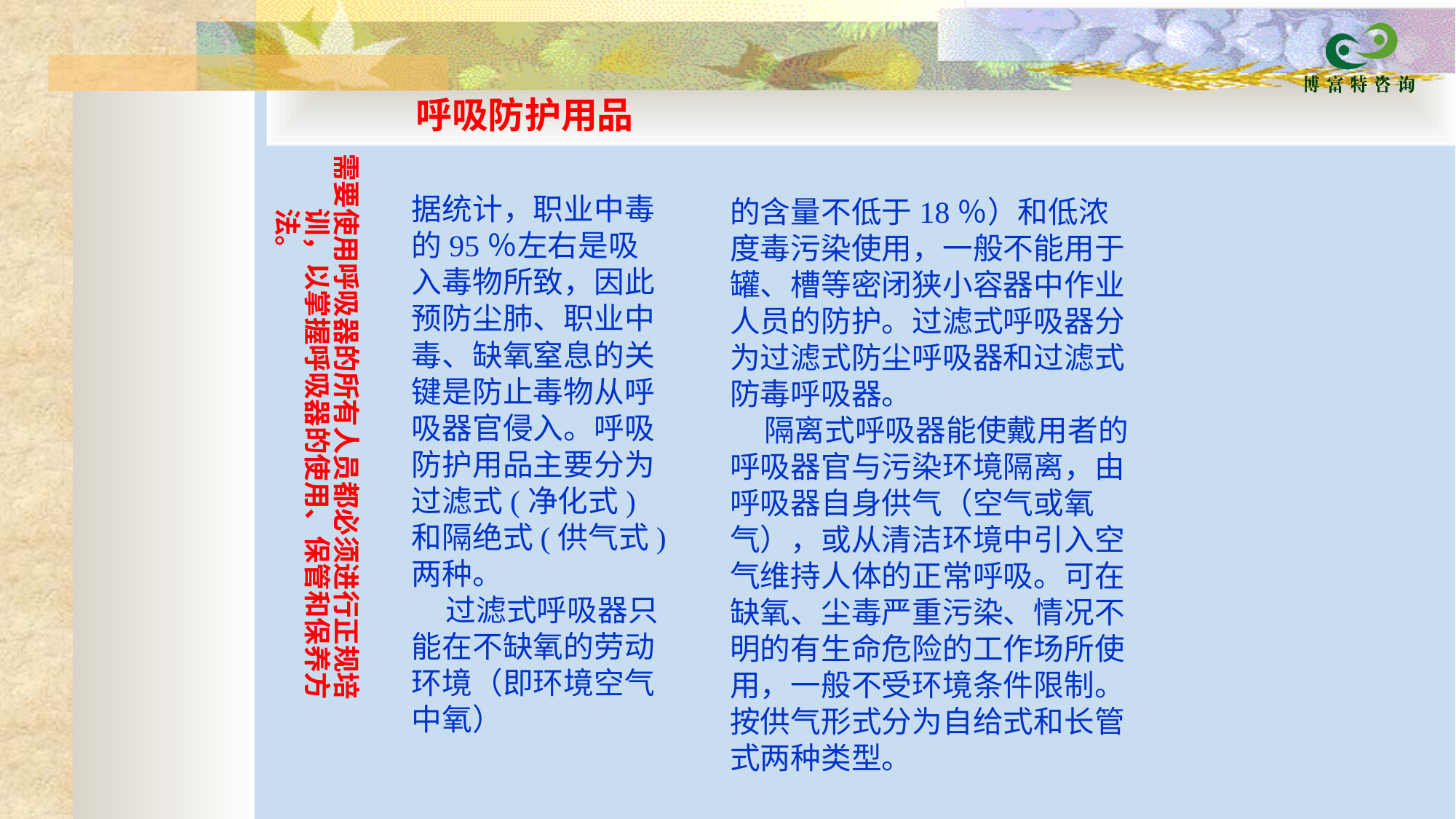

呼吸防护用品
需要使用呼吸器的所有人员都必须进行正规培训，以掌握呼吸器的使用、保管和保养方法。
的含量不低于18％）和低浓度毒污染使用，一般不能用于罐、槽等密闭狭小容器中作业人员的防护。过滤式呼吸器分为过滤式防尘呼吸器和过滤式防毒呼吸器。
    隔离式呼吸器能使戴用者的呼吸器官与污染环境隔离，由呼吸器自身供气（空气或氧气），或从清洁环境中引入空气维持人体的正常呼吸。可在缺氧、尘毒严重污染、情况不明的有生命危险的工作场所使用，一般不受环境条件限制。按供气形式分为自给式和长管式两种类型。
据统计，职业中毒的95％左右是吸入毒物所致，因此预防尘肺、职业中毒、缺氧窒息的关键是防止毒物从呼吸器官侵入。呼吸防护用品主要分为过滤式(净化式)和隔绝式(供气式)两种。
    过滤式呼吸器只能在不缺氧的劳动环境（即环境空气中氧）